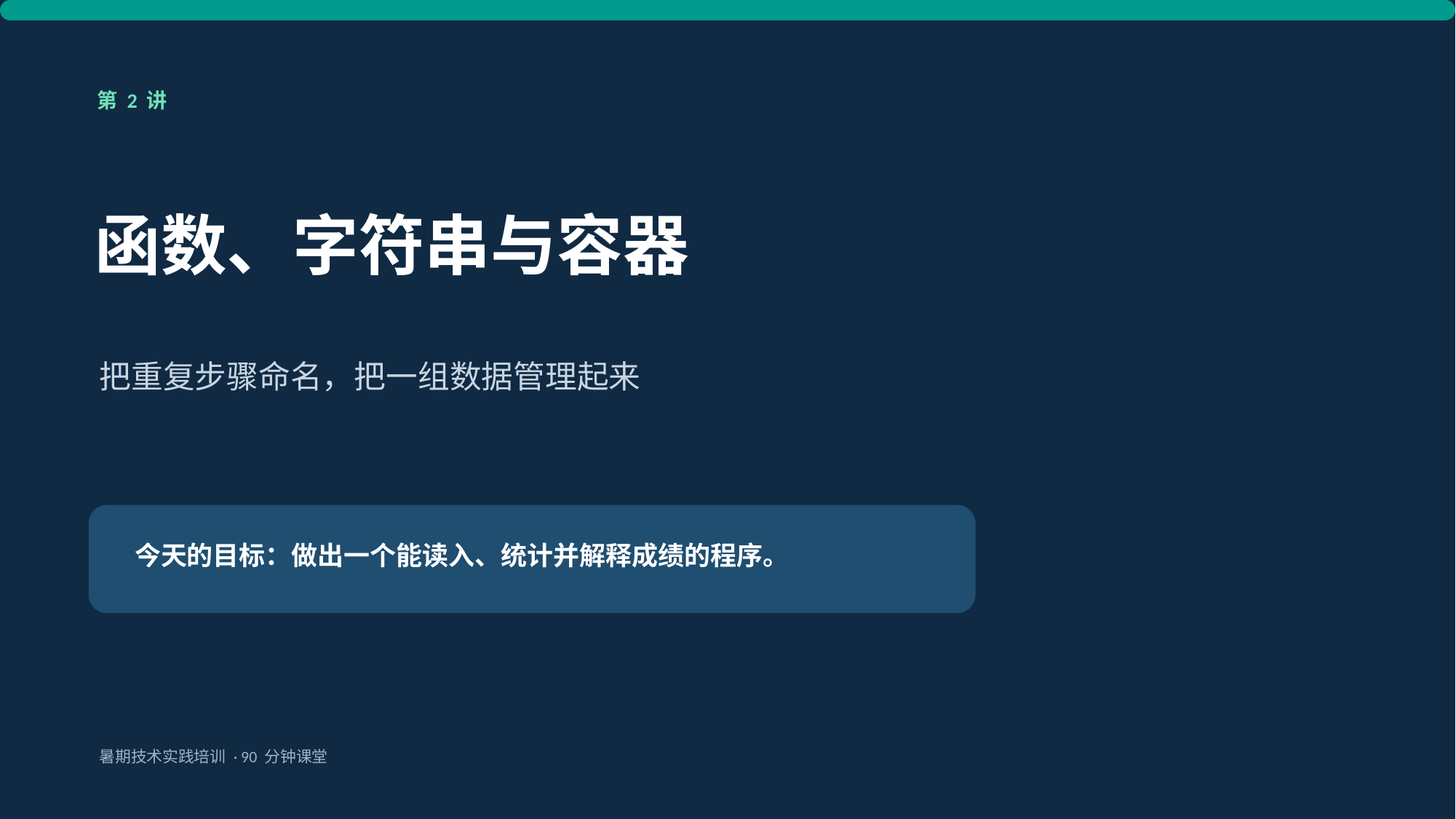

第 2 讲
函数、字符串与容器
把重复步骤命名，把一组数据管理起来

今天的目标：做出一个能读入、统计并解释成绩的程序。
暑期技术实践培训 · 90 分钟课堂